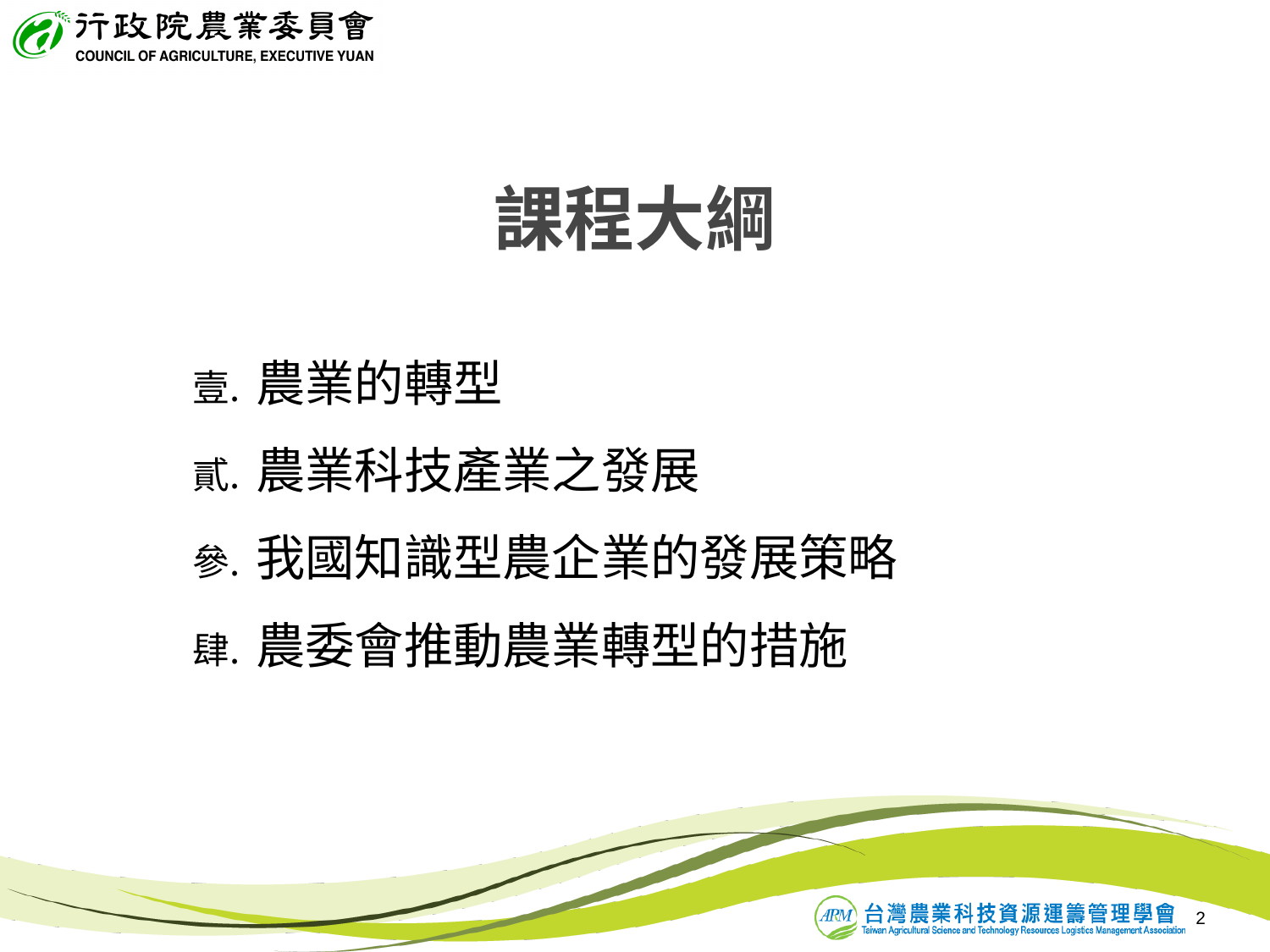

# 課程大綱
農業的轉型
農業科技產業之發展
我國知識型農企業的發展策略
農委會推動農業轉型的措施

2